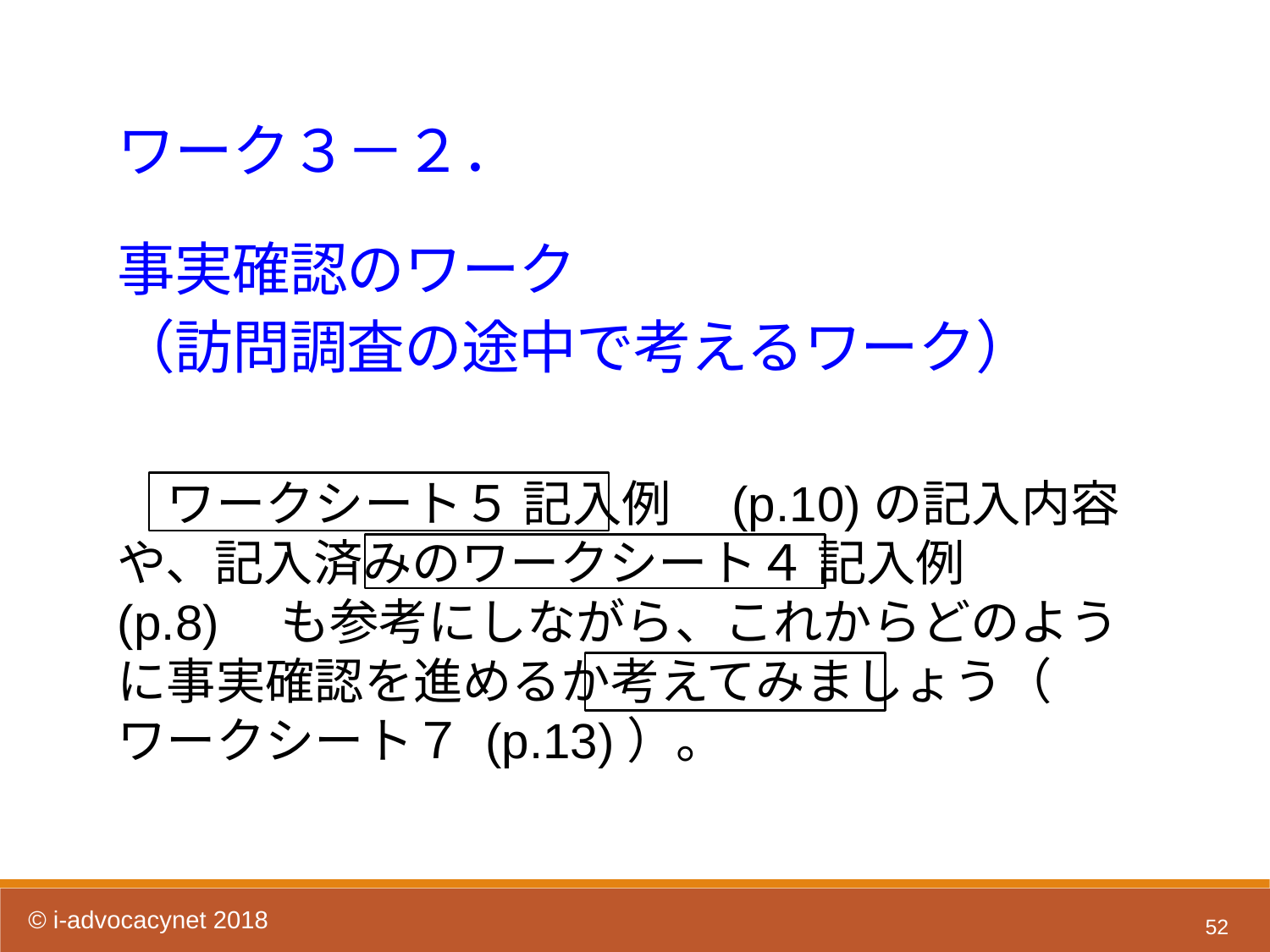

ワーク３－２．

事実確認のワーク
（訪問調査の途中で考えるワーク）
　ワークシート５ 記入例　(p.10)の記入内容や、記入済みのワークシート４ 記入例  (p.8)　も参考にしながら、これからどのように事実確認を進めるか考えてみましょう（ ワークシート７ (p.13)）。

52